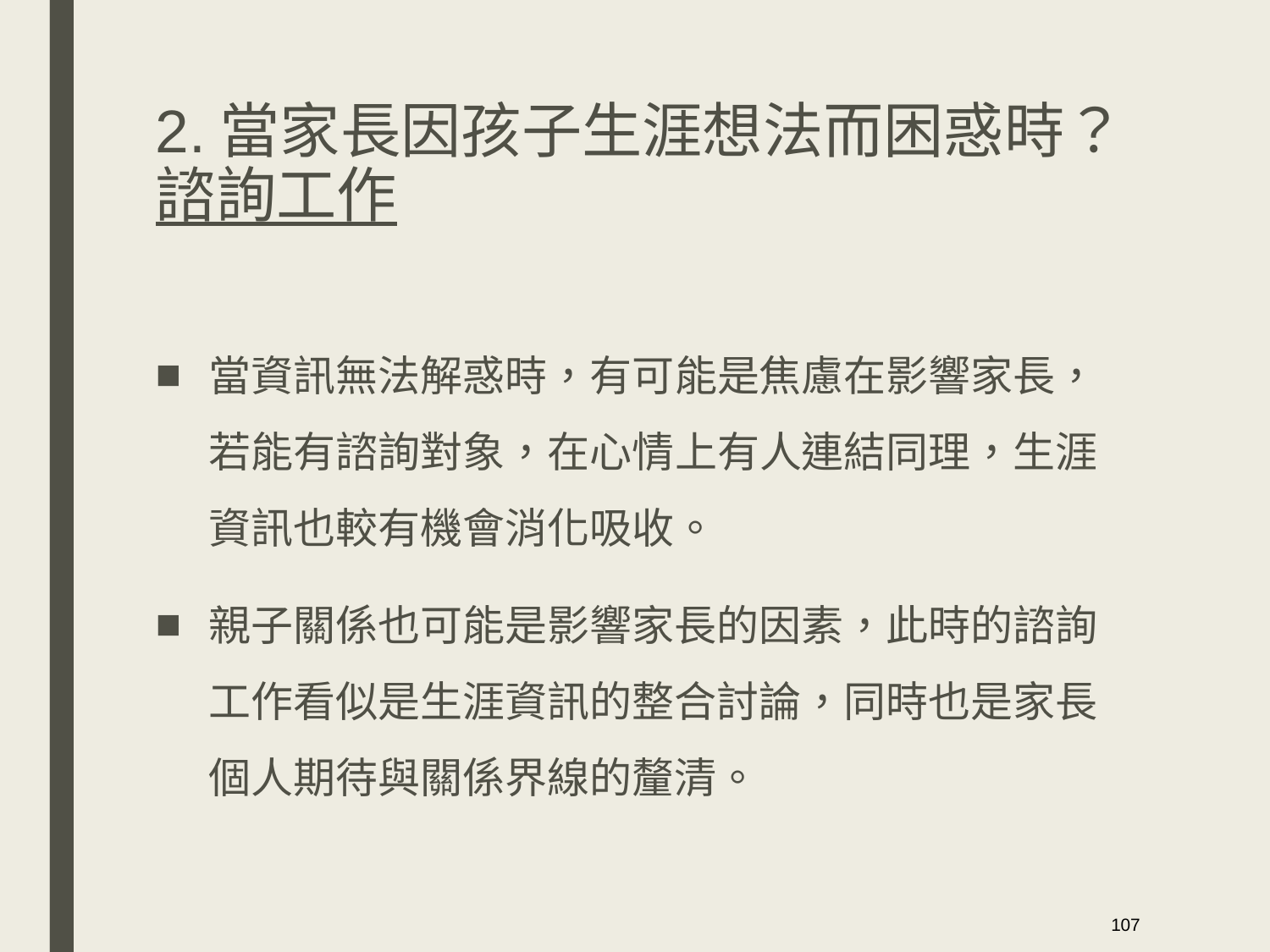

# 2.當家長因孩子生涯想法而困惑時？ 諮詢工作
當資訊無法解惑時，有可能是焦慮在影響家長，若能有諮詢對象，在心情上有人連結同理，生涯資訊也較有機會消化吸收。
親子關係也可能是影響家長的因素，此時的諮詢工作看似是生涯資訊的整合討論，同時也是家長個人期待與關係界線的釐清。
107